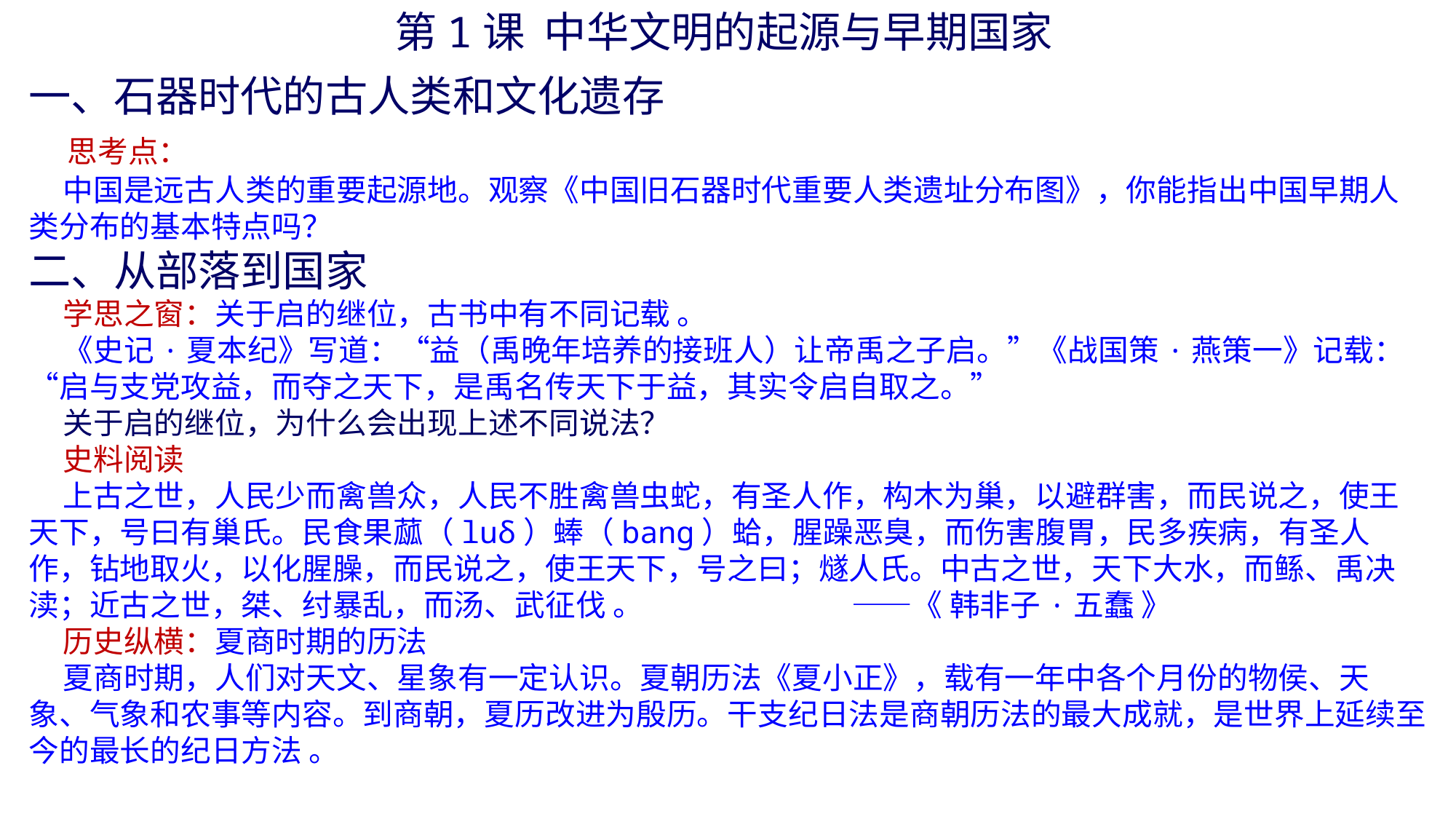

第1课  中华文明的起源与早期国家
一、石器时代的古人类和文化遗存
   思考点：
    中国是远古人类的重要起源地。观察《中国旧石器时代重要人类遗址分布图》，你能指出中国早期人类分布的基本特点吗？
二、从部落到国家
    学思之窗：关于启的继位，古书中有不同记载 。
    《史记·夏本纪》写道：“益（禹晚年培养的接班人）让帝禹之子启。”《战国策·燕策一》记载：“启与支党攻益，而夺之天下，是禹名传天下于益，其实令启自取之。”
    关于启的继位，为什么会出现上述不同说法？
    史料阅读
    上古之世，人民少而禽兽众，人民不胜禽兽虫蛇，有圣人作，构木为巢，以避群害，而民说之，使王天下，号曰有巢氏。民食果蓏（luδ）蜯（bang）蛤，腥躁恶臭，而伤害腹胃，民多疾病，有圣人作，钻地取火，以化腥臊，而民说之，使王天下，号之曰；燧人氏。中古之世，天下大水，而鲧、禹决渎；近古之世，桀、纣暴乱，而汤、武征伐 。                               ——《 韩非子·五蠢 》
    历史纵横：夏商时期的历法
    夏商时期，人们对天文、星象有一定认识。夏朝历法《夏小正》，载有一年中各个月份的物侯、天象、气象和农事等内容。到商朝，夏历改进为殷历。干支纪日法是商朝历法的最大成就，是世界上延续至今的最长的纪日方法 。